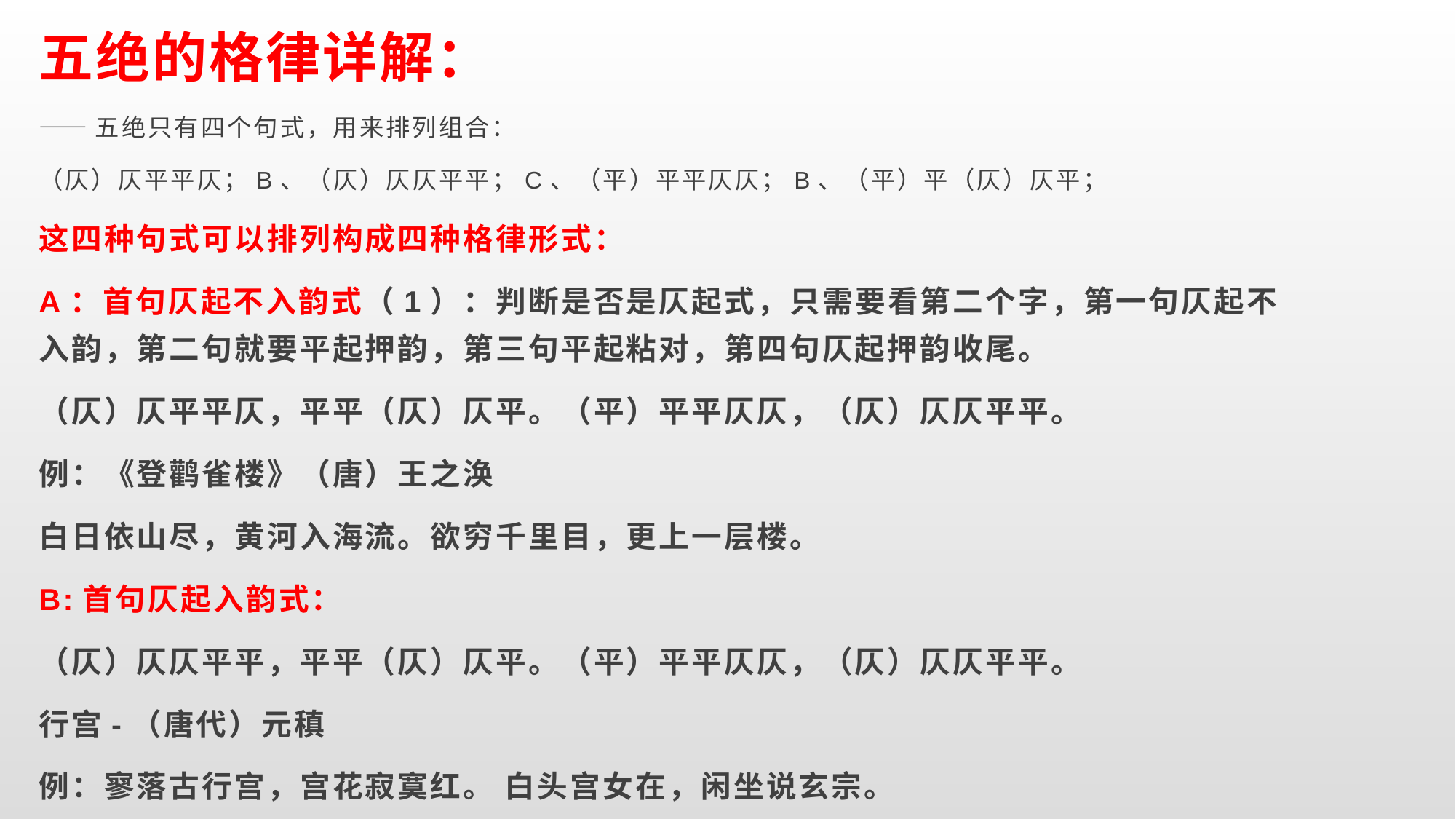

五绝的格律详解：
——五绝只有四个句式，用来排列组合：
（仄）仄平平仄；B、（仄）仄仄平平；C、（平）平平仄仄；B、（平）平（仄）仄平；
这四种句式可以排列构成四种格律形式：
A：首句仄起不入韵式（1）：判断是否是仄起式，只需要看第二个字，第一句仄起不入韵，第二句就要平起押韵，第三句平起粘对，第四句仄起押韵收尾。
（仄）仄平平仄，平平（仄）仄平。（平）平平仄仄，（仄）仄仄平平。
例：《登鹳雀楼》（唐）王之涣
白日依山尽，黄河入海流。欲穷千里目，更上一层楼。
B:首句仄起入韵式：
（仄）仄仄平平，平平（仄）仄平。（平）平平仄仄，（仄）仄仄平平。
行宫-（唐代）元稹
例：寥落古行宫，宫花寂寞红。 白头宫女在，闲坐说玄宗。